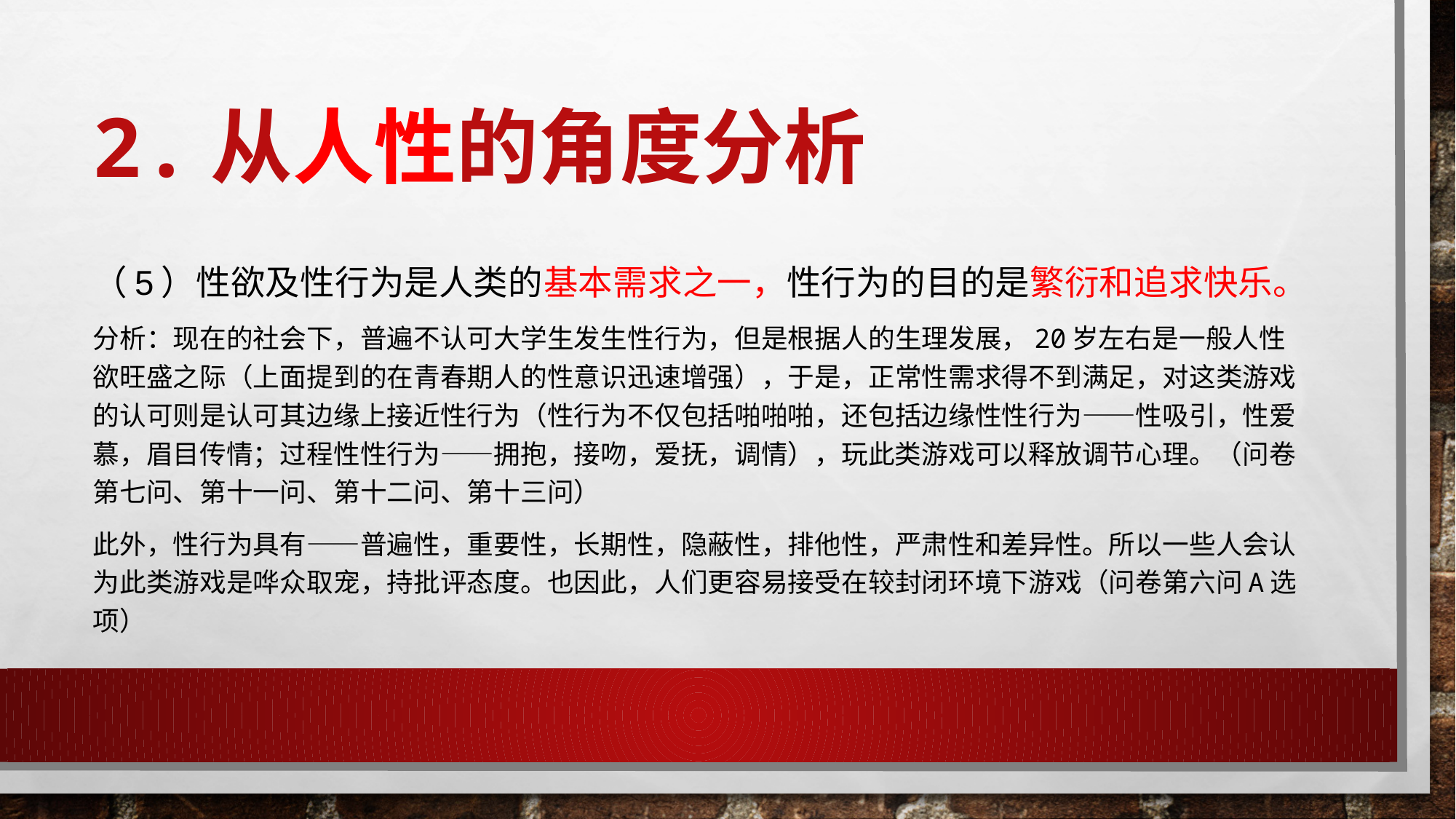

# 2.从人性的角度分析
（5）性欲及性行为是人类的基本需求之一，性行为的目的是繁衍和追求快乐。
分析：现在的社会下，普遍不认可大学生发生性行为，但是根据人的生理发展，20岁左右是一般人性欲旺盛之际（上面提到的在青春期人的性意识迅速增强），于是，正常性需求得不到满足，对这类游戏的认可则是认可其边缘上接近性行为（性行为不仅包括啪啪啪，还包括边缘性性行为——性吸引，性爱慕，眉目传情；过程性性行为——拥抱，接吻，爱抚，调情），玩此类游戏可以释放调节心理。（问卷第七问、第十一问、第十二问、第十三问）
此外，性行为具有——普遍性，重要性，长期性，隐蔽性，排他性，严肃性和差异性。所以一些人会认为此类游戏是哗众取宠，持批评态度。也因此，人们更容易接受在较封闭环境下游戏（问卷第六问A选项）